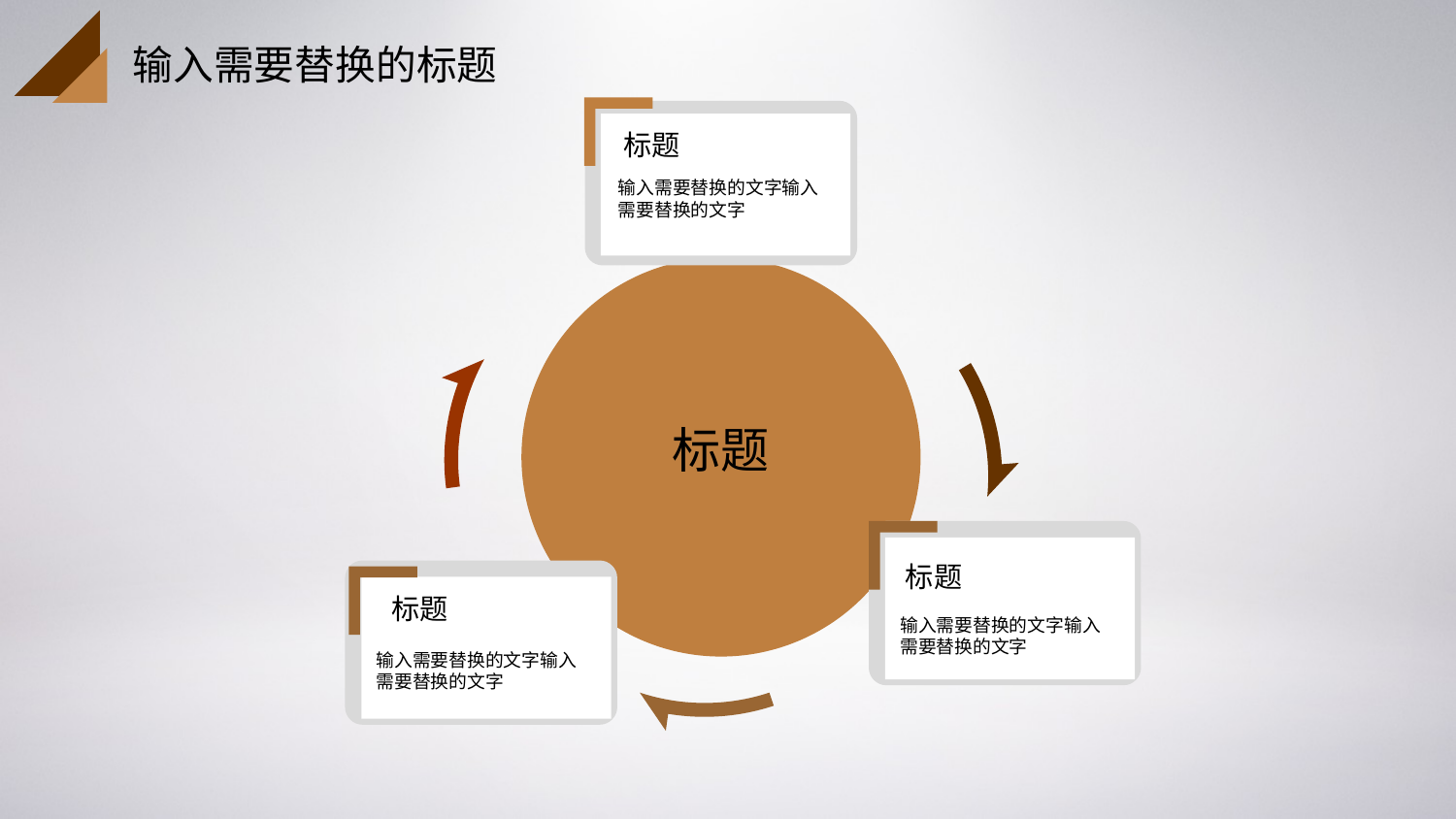

输入需要替换的标题

标题
输入需要替换的文字输入需要替换的文字

标题

标题

标题
输入需要替换的文字输入需要替换的文字
输入需要替换的文字输入需要替换的文字